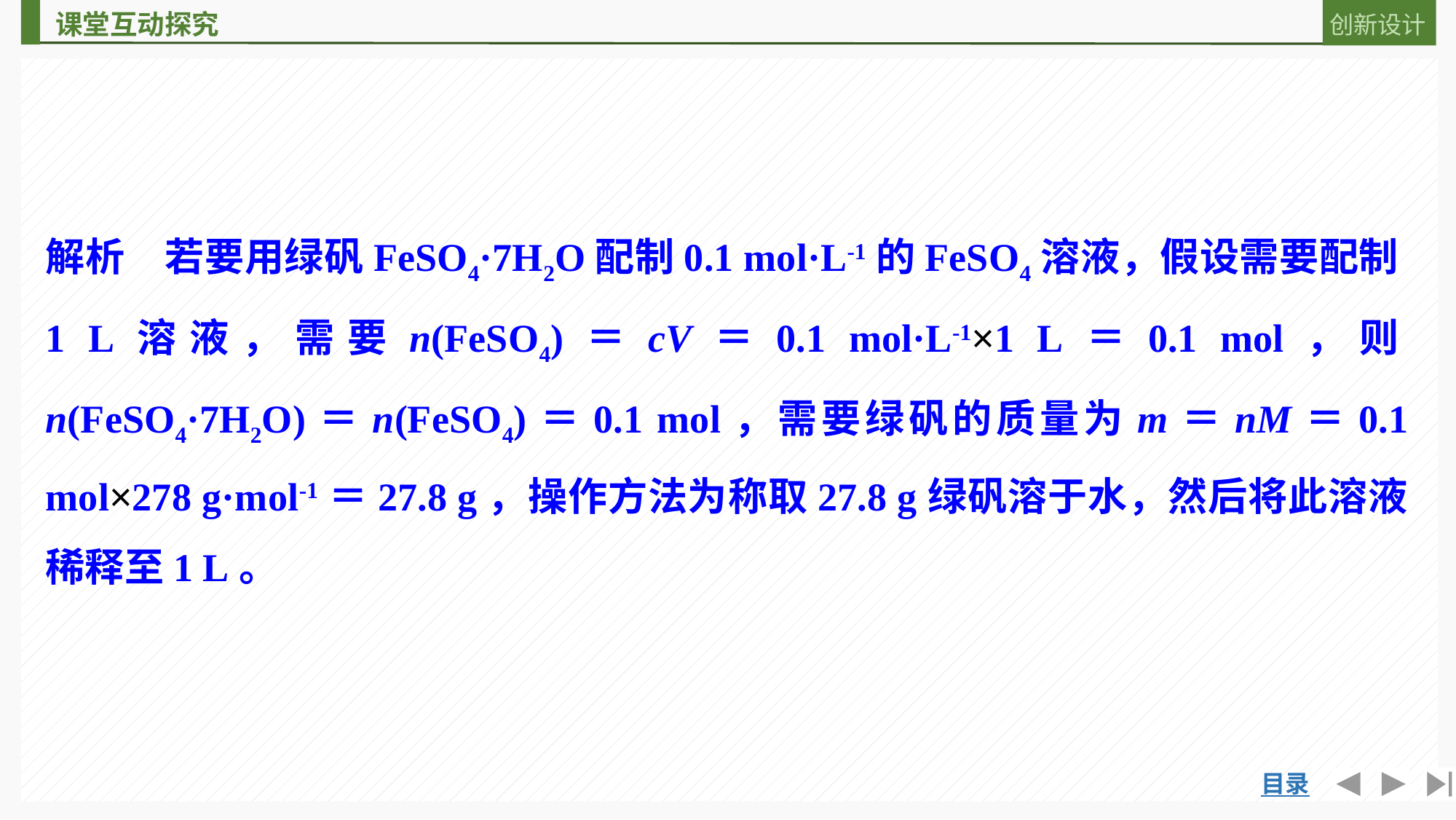

解析　若要用绿矾FeSO4·7H2O配制0.1 mol·L-1的FeSO4溶液，假设需要配制1 L溶液，需要n(FeSO4)＝cV＝0.1 mol·L-1×1 L＝0.1 mol，则n(FeSO4·7H2O)＝n(FeSO4)＝0.1 mol，需要绿矾的质量为m＝nM＝0.1 mol×278 g·mol-1＝27.8 g，操作方法为称取27.8 g绿矾溶于水，然后将此溶液稀释至1 L。